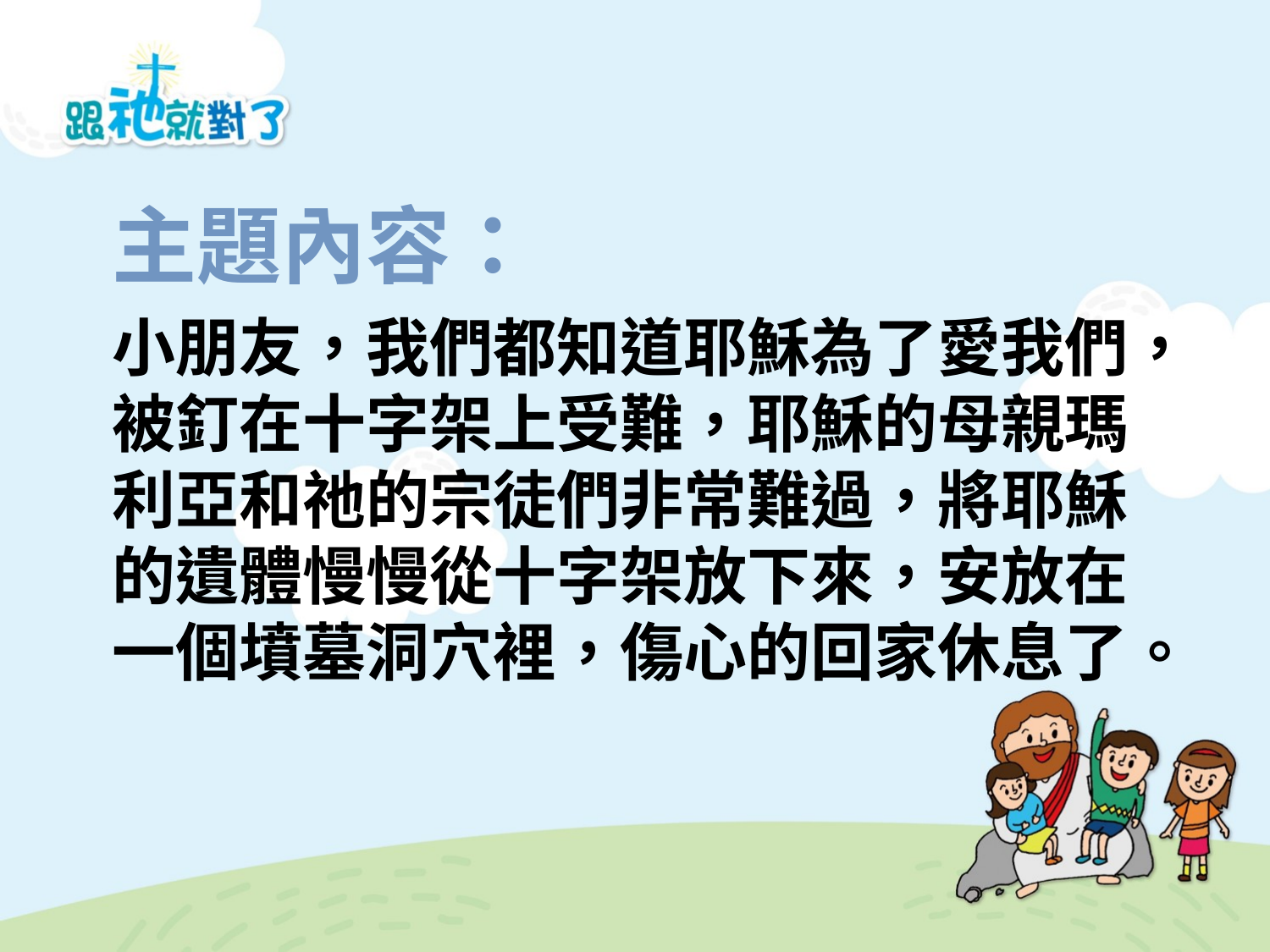

主題內容：
小朋友，我們都知道耶穌為了愛我們，被釘在十字架上受難，耶穌的母親瑪利亞和祂的宗徒們非常難過，將耶穌的遺體慢慢從十字架放下來，安放在一個墳墓洞穴裡，傷心的回家休息了。